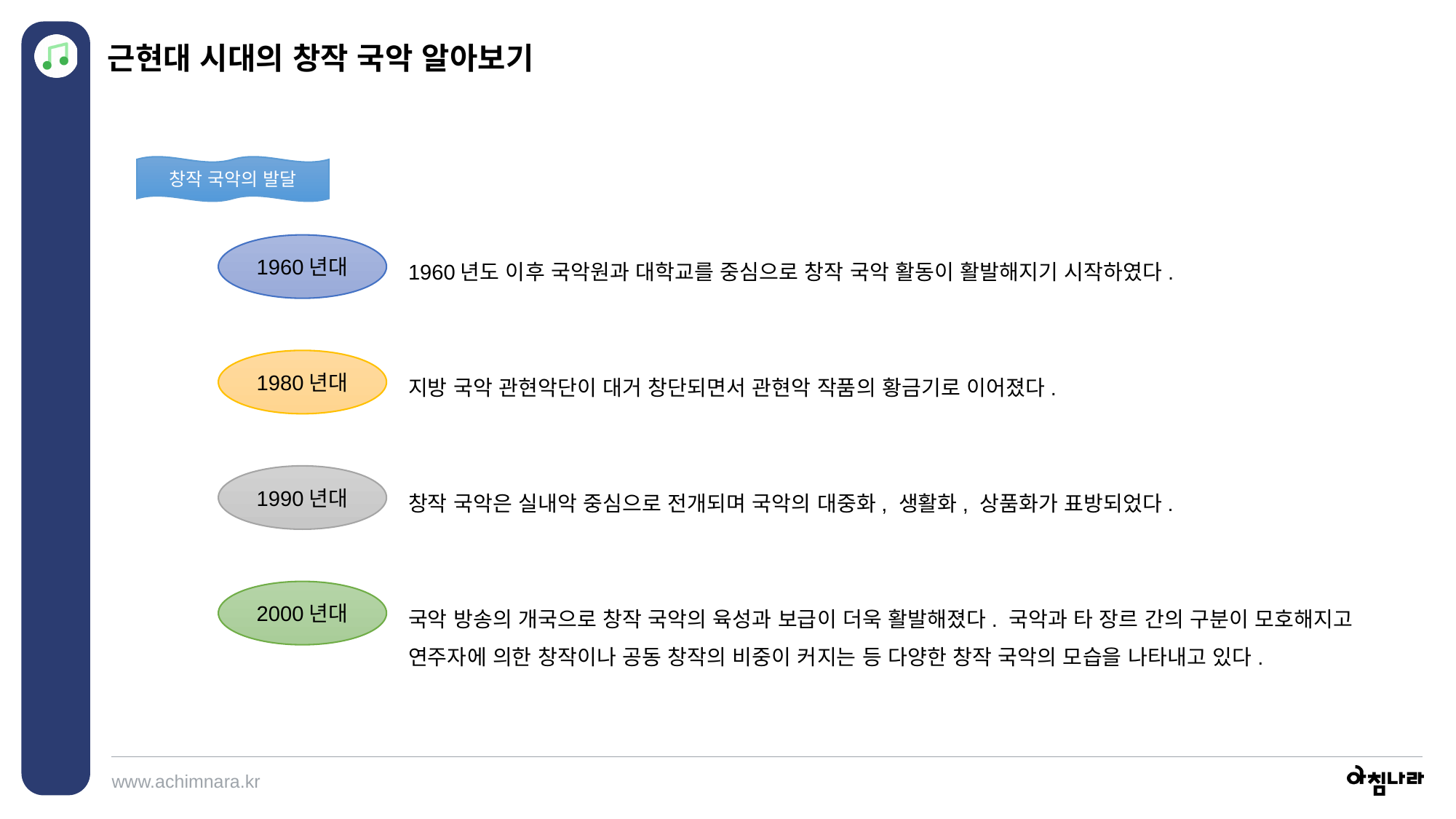

근현대 시대의 창작 국악 알아보기
창작 국악의 발달
1960년대
1960년도 이후 국악원과 대학교를 중심으로 창작 국악 활동이 활발해지기 시작하였다.
1980년대
지방 국악 관현악단이 대거 창단되면서 관현악 작품의 황금기로 이어졌다.
1990년대
창작 국악은 실내악 중심으로 전개되며 국악의 대중화, 생활화, 상품화가 표방되었다.
2000년대
국악 방송의 개국으로 창작 국악의 육성과 보급이 더욱 활발해졌다. 국악과 타 장르 간의 구분이 모호해지고 연주자에 의한 창작이나 공동 창작의 비중이 커지는 등 다양한 창작 국악의 모습을 나타내고 있다.